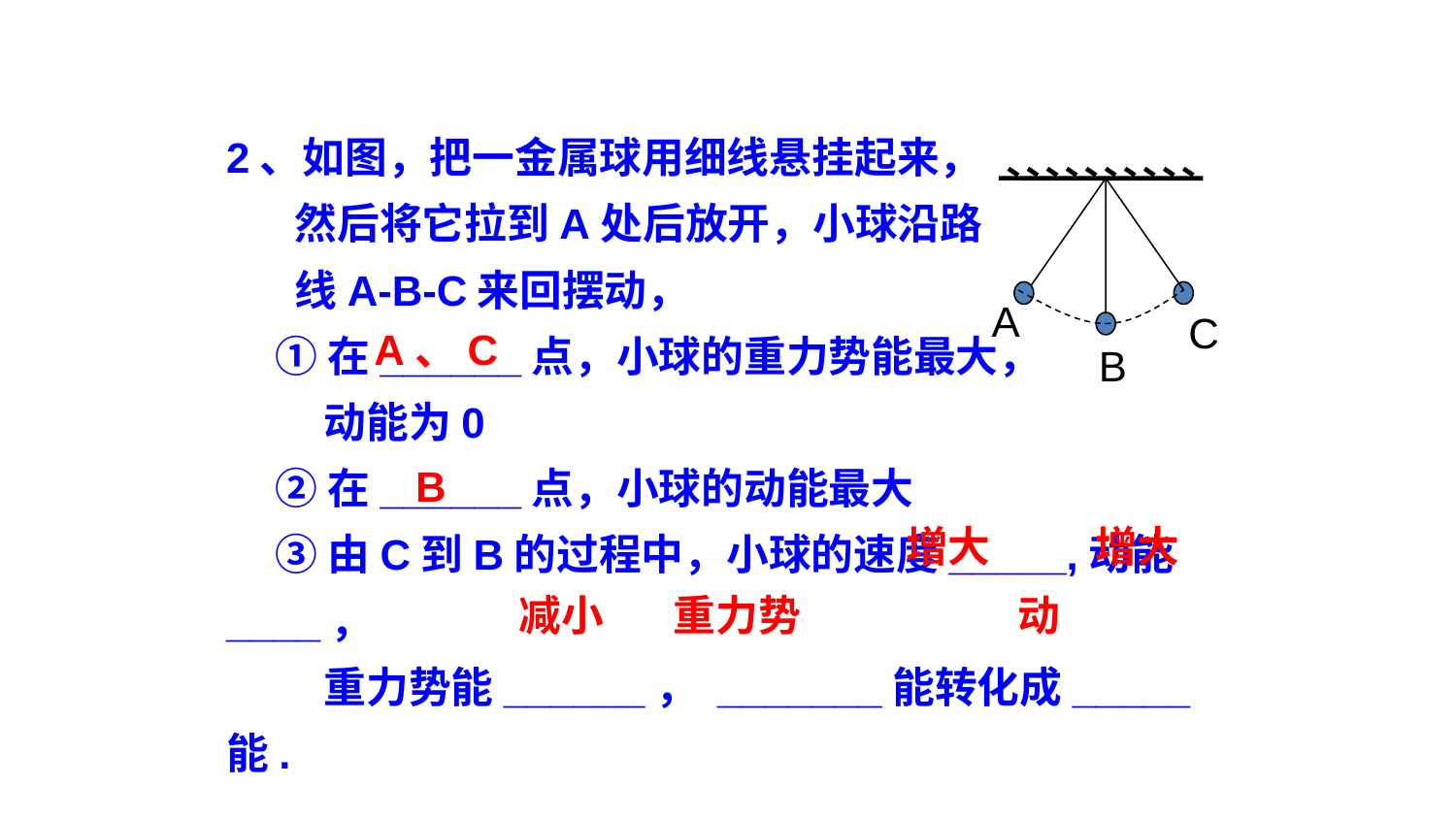

2、如图，把一金属球用细线悬挂起来，
      然后将它拉到A处后放开，小球沿路
      线A-B-C来回摆动，
     ①在______点，小球的重力势能最大，
         动能为0
     ②在______点，小球的动能最大
     ③由C到B的过程中，小球的速度_____,动能____，
         重力势能______， _______能转化成_____能.

A

C
B
A、C
B
增大
增大
减小
重力势
动